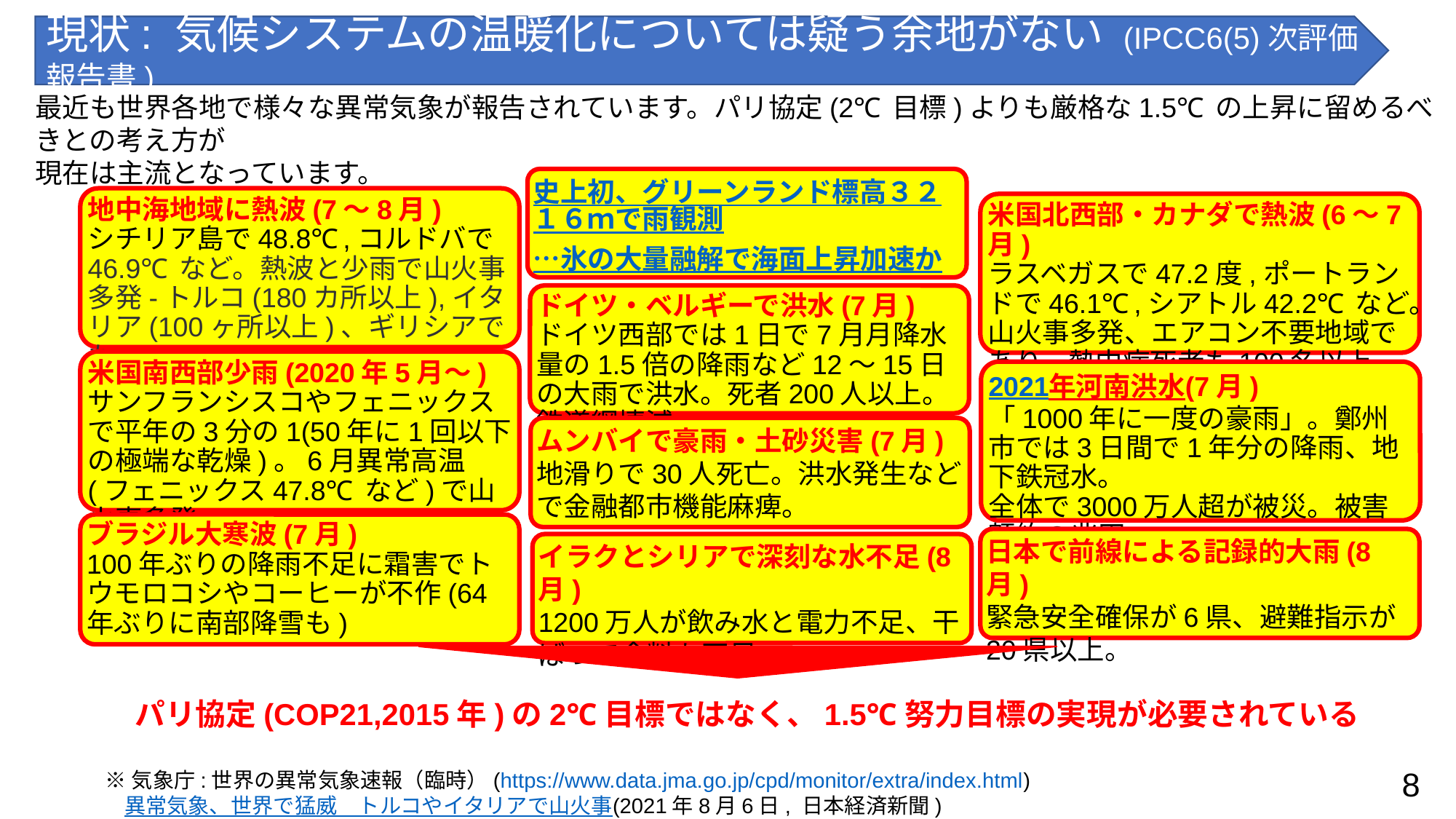

現状: 気候システムの温暖化については疑う余地がない (IPCC6(5)次評価報告書)
最近も世界各地で様々な異常気象が報告されています。パリ協定(2℃目標)よりも厳格な1.5℃の上昇に留めるべきとの考え方が
現在は主流となっています。
史上初、グリーンランド標高３２１６ｍで雨観測…氷の大量融解で海面上昇加速か(8月20日)
地中海地域に熱波(7～8月)
シチリア島で48.8℃,コルドバで46.9℃など。熱波と少雨で山火事多発-トルコ(180カ所以上),イタリア(100ヶ所以上)、ギリシアでも
米国北西部・カナダで熱波(6～7月)
ラスベガスで47.2度,ポートランドで46.1℃,シアトル42.2℃など。山火事多発、エアコン不要地域であり、熱中病死者も100名以上
ドイツ・ベルギーで洪水(7月)
ドイツ西部では1日で7月月降水量の1.5倍の降雨など12～15日の大雨で洪水。死者200人以上。鉄道網壊滅。
米国南西部少雨(2020年5月～)
サンフランシスコやフェニックスで平年の3分の1(50年に1回以下の極端な乾燥)。6月異常高温(フェニックス47.8℃など)で山火事多発。
2021年河南洪水(7月)
「1000年に一度の豪雨」。鄭州市では3日間で1年分の降雨、地下鉄冠水。
全体で3000万人超が被災。被害額約2兆円。
ムンバイで豪雨・土砂災害(7月)
地滑りで30人死亡。洪水発生などで金融都市機能麻痺。
ブラジル大寒波(7月)
100年ぶりの降雨不足に霜害でトウモロコシやコーヒーが不作(64年ぶりに南部降雪も)
日本で前線による記録的大雨(8月)
緊急安全確保が6県、避難指示が20県以上。
イラクとシリアで深刻な水不足(8月)
1200万人が飲み水と電力不足、干ばつで食料も不足。

パリ協定(COP21,2015年)の2℃目標ではなく、1.5℃努力目標の実現が必要されている
※気象庁:世界の異常気象速報（臨時）(https://www.data.jma.go.jp/cpd/monitor/extra/index.html)
   異常気象、世界で猛威　トルコやイタリアで山火事(2021年8月6日, 日本経済新聞)